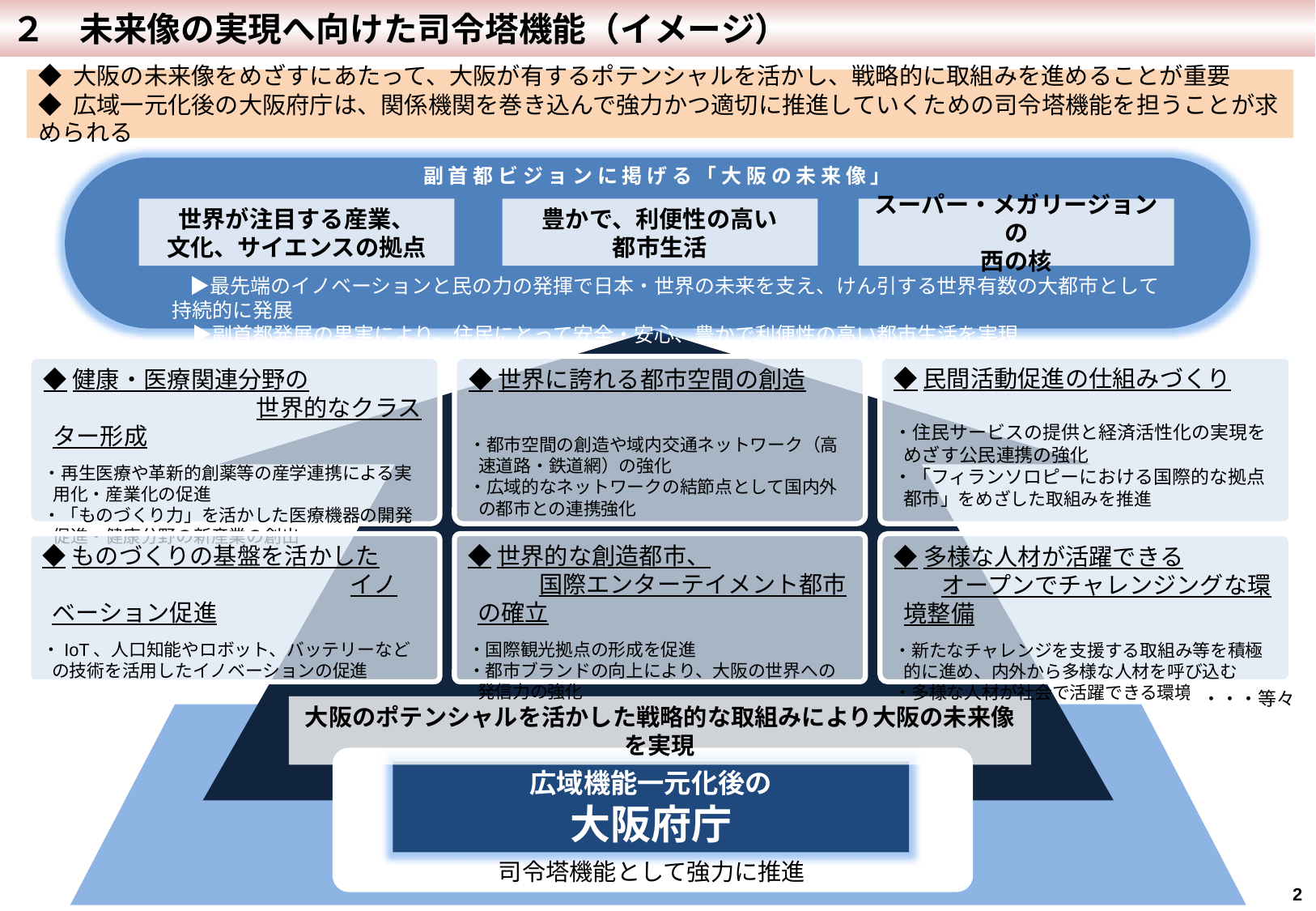

２　未来像の実現へ向けた司令塔機能（イメージ）
◆ 大阪の未来像をめざすにあたって、大阪が有するポテンシャルを活かし、戦略的に取組みを進めることが重要
◆ 広域一元化後の大阪府庁は、関係機関を巻き込んで強力かつ適切に推進していくための司令塔機能を担うことが求められる

副 首 都 ビ ジ ョ ン に 掲 げ る 「 大 阪 の 未 来 像 」
世界が注目する産業、
文化、サイエンスの拠点
豊かで、利便性の高い
都市生活
スーパー・メガリージョンの
西の核
　▶最先端のイノベーションと民の力の発揮で日本・世界の未来を支え、けん引する世界有数の大都市として持続的に発展
　▶副首都発展の果実により、住民にとって安全・安心、豊かで利便性の高い都市生活を実現

◆健康・医療関連分野の
　　　　　　　　　世界的なクラスター形成

・再生医療や革新的創薬等の産学連携による実用化・産業化の促進
・「ものづくり力」を活かした医療機器の開発促進・健康分野の新産業の創出
◆世界に誇れる都市空間の創造

・都市空間の創造や域内交通ネットワーク（高速道路・鉄道網）の強化
・広域的なネットワークの結節点として国内外の都市との連携強化
◆民間活動促進の仕組みづくり

・住民サービスの提供と経済活性化の実現をめざす公民連携の強化
・「フィランソロピーにおける国際的な拠点都市」をめざした取組みを推進

◆ものづくりの基盤を活かした
　　　　　　　　　　　　　イノベーション促進

・IoT、人口知能やロボット、バッテリーなどの技術を活用したイノベーションの促進
◆世界的な創造都市、
　　　国際エンターテイメント都市の確立

・国際観光拠点の形成を促進
・都市ブランドの向上により、大阪の世界への発信力の強化
◆多様な人材が活躍できる
　　オープンでチャレンジングな環境整備

・新たなチャレンジを支援する取組み等を積極的に進め、内外から多様な人材を呼び込む
・多様な人材が社会で活躍できる環境づくり
・・・等々
大阪のポテンシャルを活かした戦略的な取組みにより大阪の未来像を実現

広域機能一元化後の
大阪府庁
司令塔機能として強力に推進
2